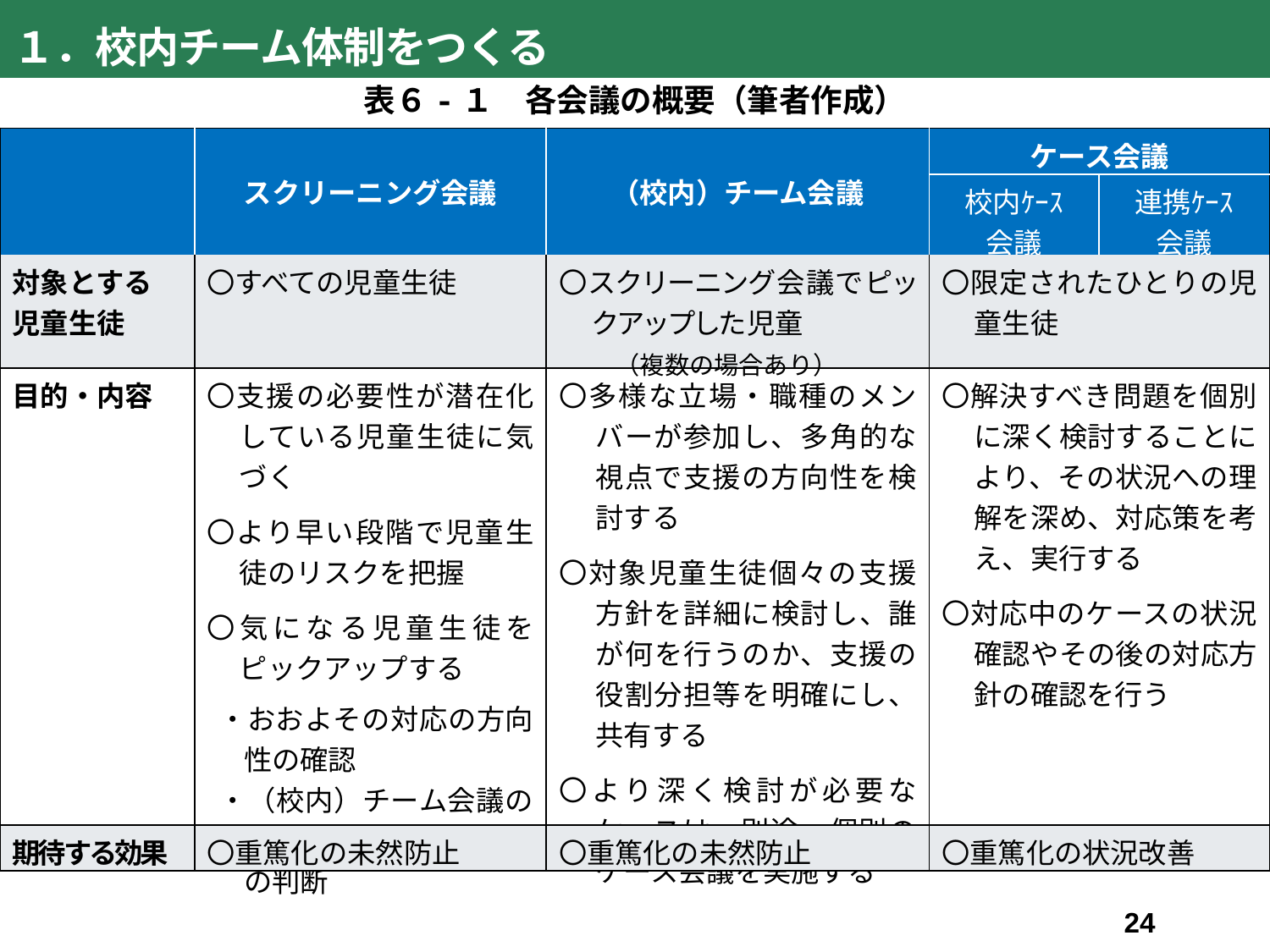

１．校内チーム体制をつくる
表６-１　各会議の概要（筆者作成）
|  | スクリーニング会議 | （校内）チーム会議 | ケース会議 |  |
| --- | --- | --- | --- | --- |
|  |  |  | 校内ｹｰｽ 会議 | 連携ｹｰｽ 会議 |
| 対象とする 児童生徒 | 〇すべての児童生徒 | 〇スクリーニング会議でピックアップした児童 　　（複数の場合あり） | 〇限定されたひとりの児童生徒 |  |
| 目的・内容 | 〇支援の必要性が潜在化している児童生徒に気づく 〇より早い段階で児童生徒のリスクを把握 〇気になる児童生徒をピックアップする ・おおよその対応の方向性の確認 ・（校内）チーム会議の協議対象とするか否かの判断 | 〇多様な立場・職種のメンバーが参加し、多角的な視点で支援の方向性を検討する 〇対象児童生徒個々の支援方針を詳細に検討し、誰が何を行うのか、支援の役割分担等を明確にし、共有する 〇より深く検討が必要なケースは、別途、個別のケース会議を実施する | 〇解決すべき問題を個別に深く検討することにより、その状況への理解を深め、対応策を考え、実行する 〇対応中のケースの状況確認やその後の対応方針の確認を行う |  |
| 期待する効果 | 〇重篤化の未然防止 | 〇重篤化の未然防止 | 〇重篤化の状況改善 |  |
24
24